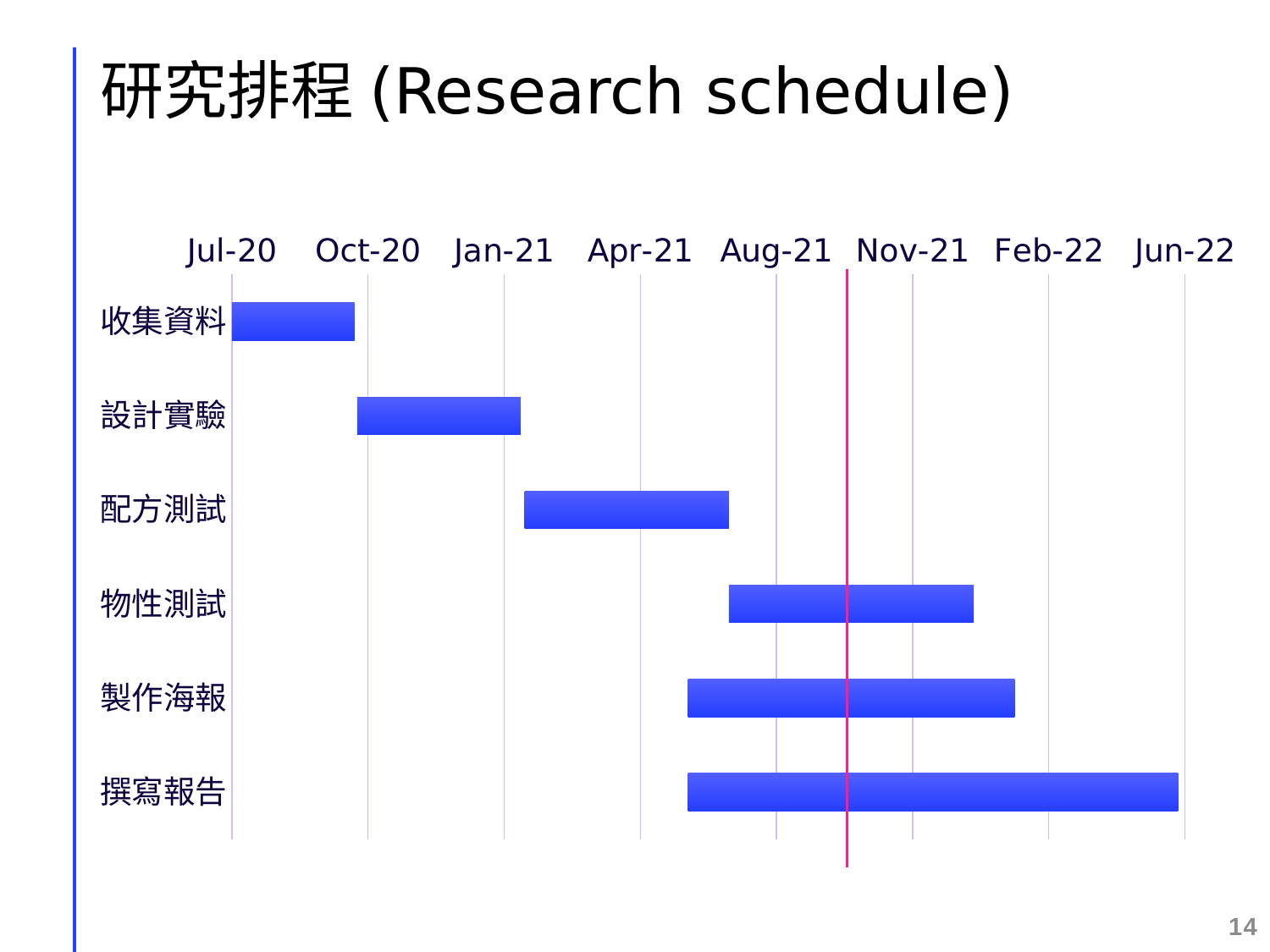

# 研究排程(Research schedule)

### Chart

| Category | 開始日期 | 天數 |
|---|---|---|
| 收集資料 | 44013.0 | 90.0 |
| 設計實驗 | 44105.0 | 120.0 |
| 配方測試 | 44228.0 | 150.0 |
| 物性測試 | 44378.0 | 180.0 |
| 製作海報 | 44348.0 | 240.0 |
| 撰寫報告 | 44348.0 | 360.0 |
14